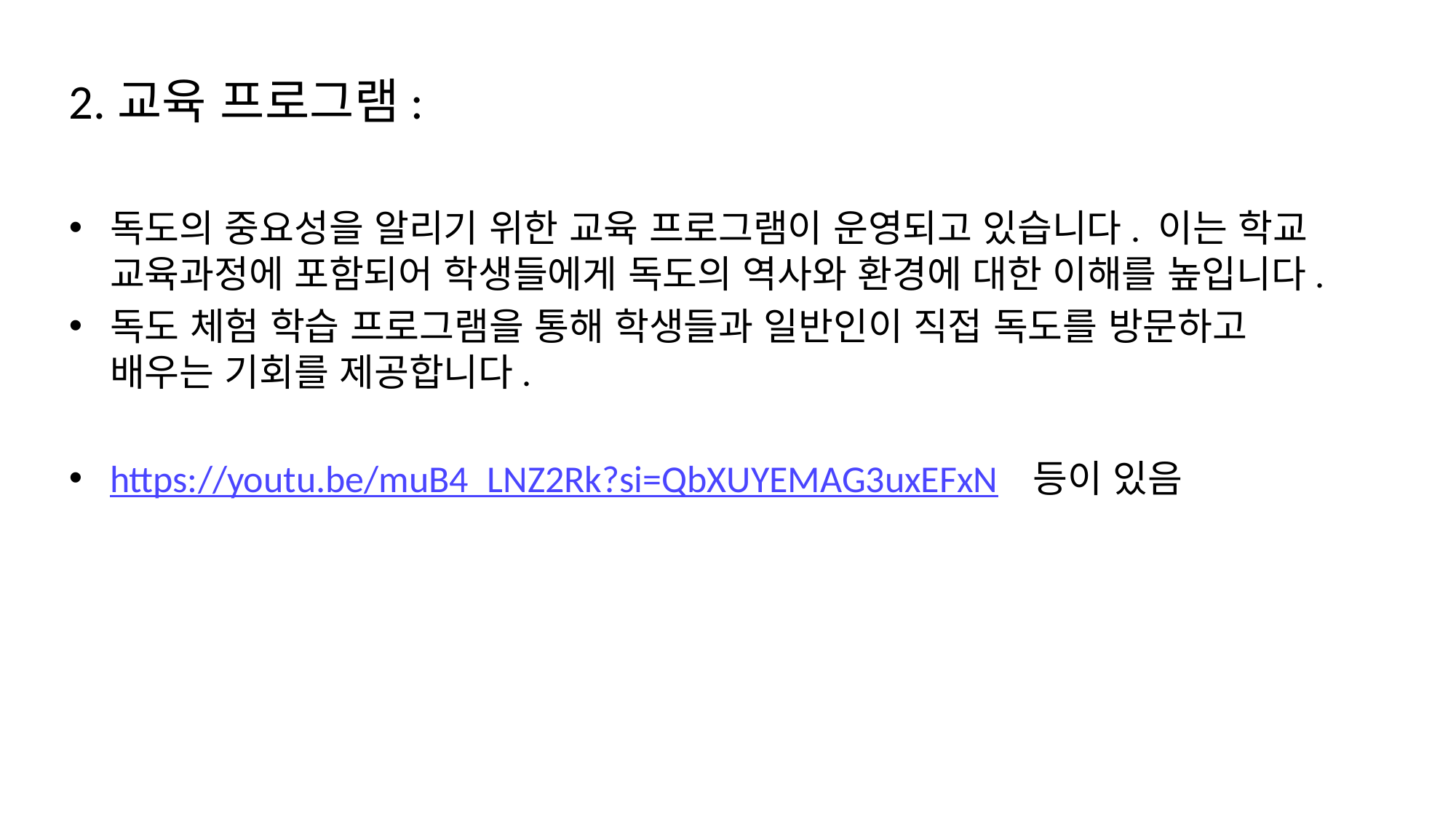

2.교육 프로그램:

독도의 중요성을 알리기 위한 교육 프로그램이 운영되고 있습니다. 이는 학교 교육과정에 포함되어 학생들에게 독도의 역사와 환경에 대한 이해를 높입니다.
독도 체험 학습 프로그램을 통해 학생들과 일반인이 직접 독도를 방문하고 배우는 기회를 제공합니다.

https://youtu.be/muB4_LNZ2Rk?si=QbXUYEMAG3uxEFxN   등이 있음